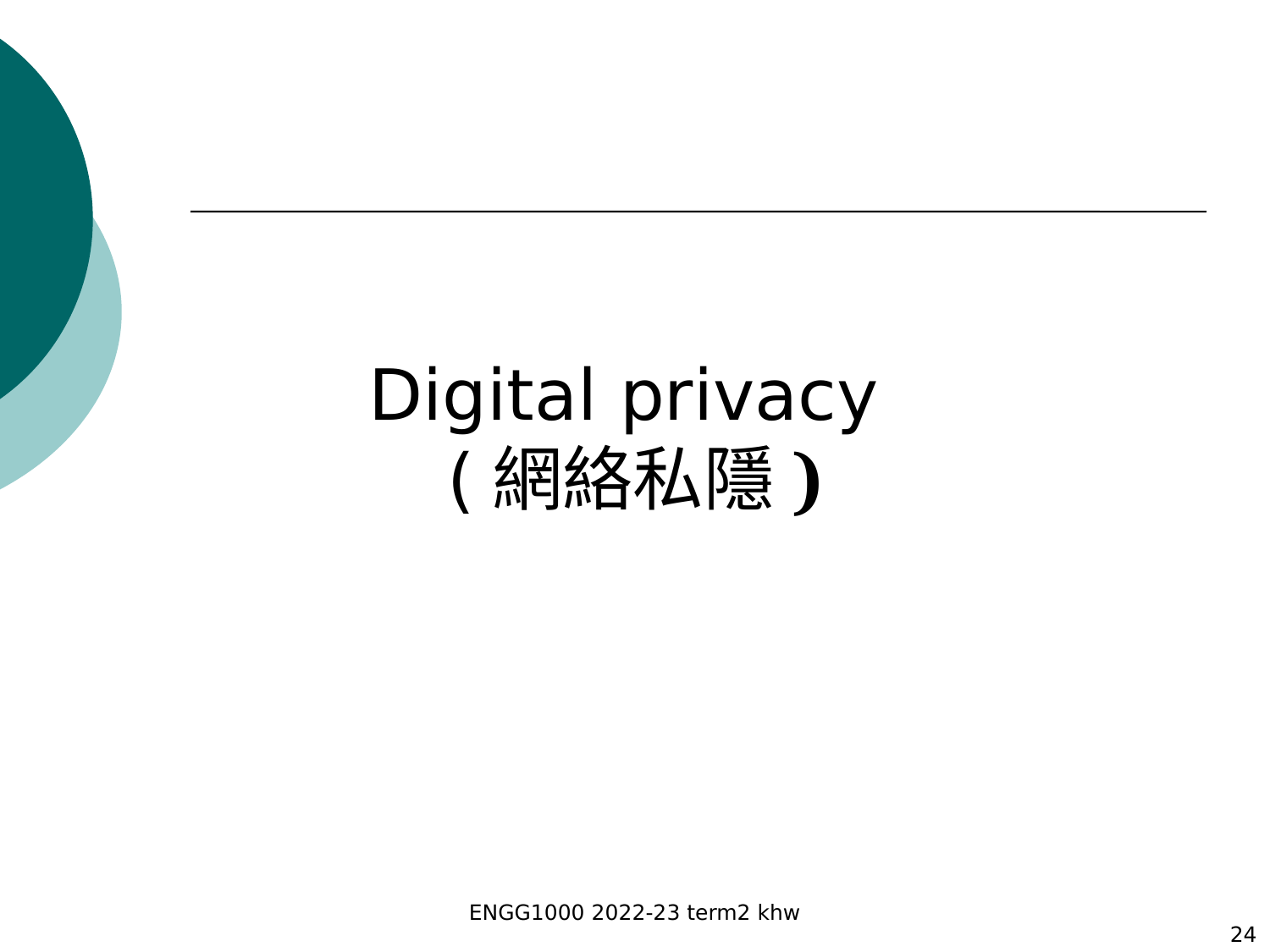

Digital privacy
(網絡私隱)
ENGG1000 2022-23 term2 khw
24